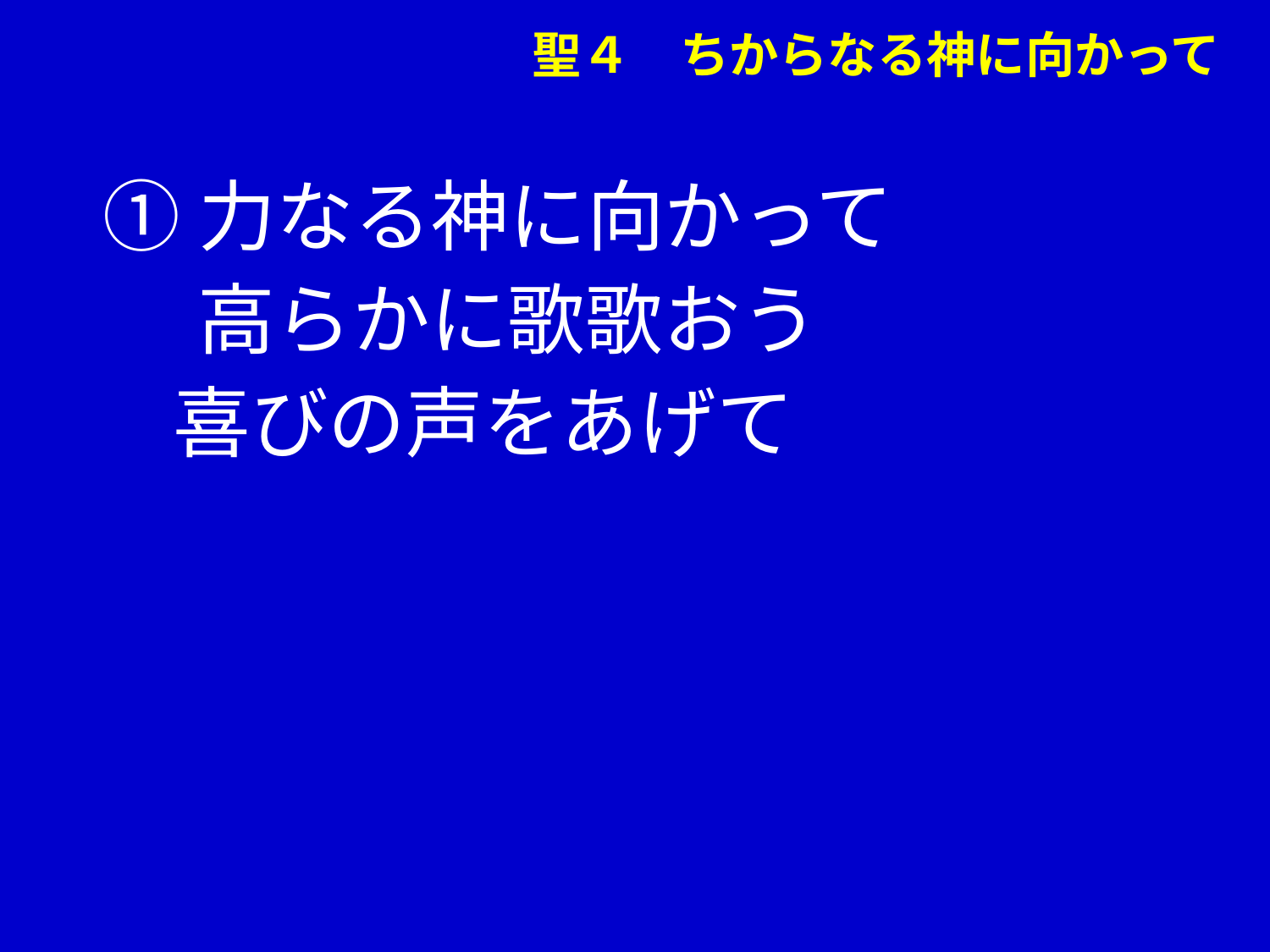

聖４　ちからなる神に向かって
①力なる神に向かって
　 高らかに歌歌おう
   喜びの声をあげて